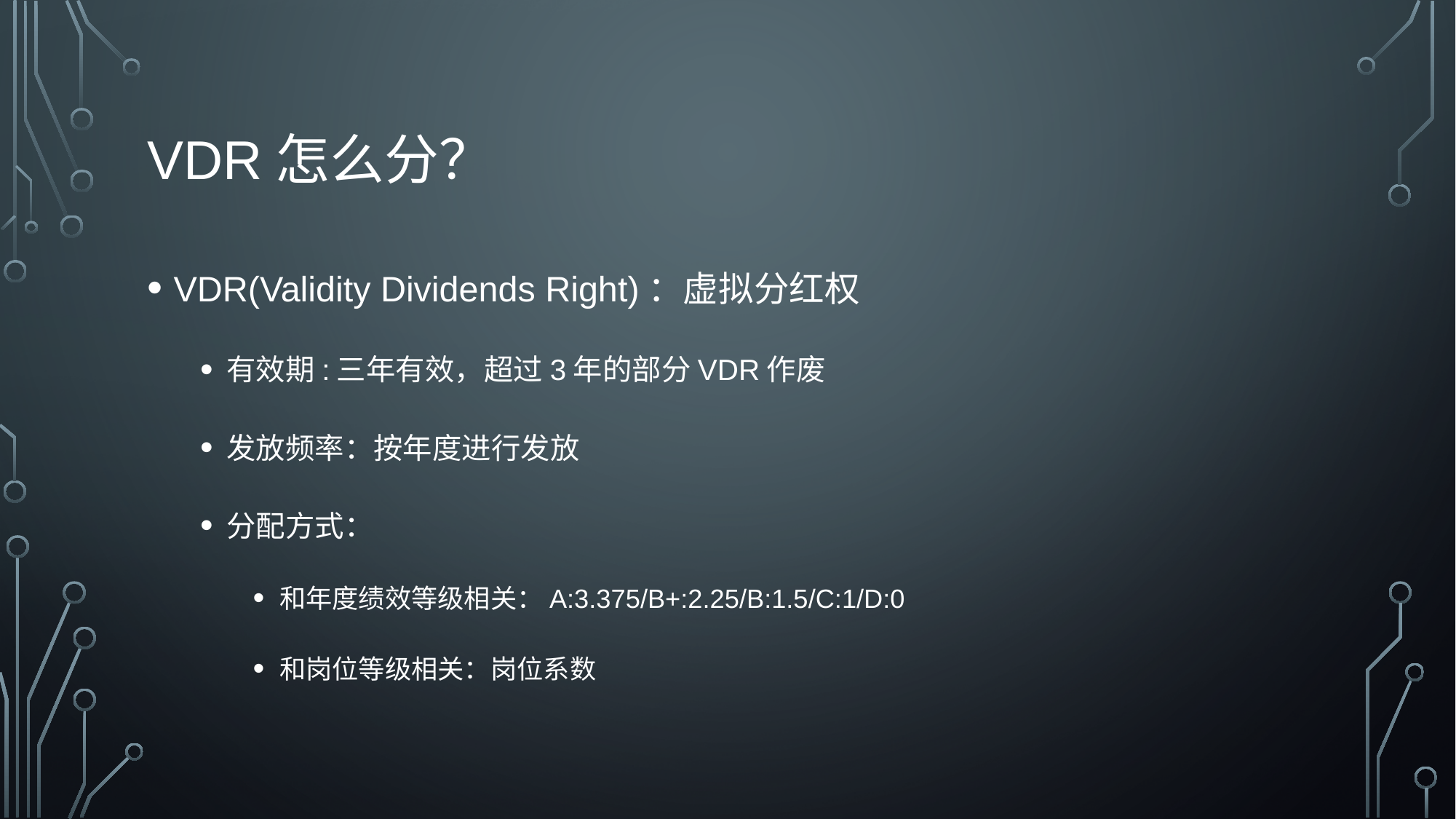

# VDR怎么分？
VDR(Validity Dividends Right)：虚拟分红权
有效期:三年有效，超过3年的部分VDR作废
发放频率：按年度进行发放
分配方式：
和年度绩效等级相关：A:3.375/B+:2.25/B:1.5/C:1/D:0
和岗位等级相关：岗位系数